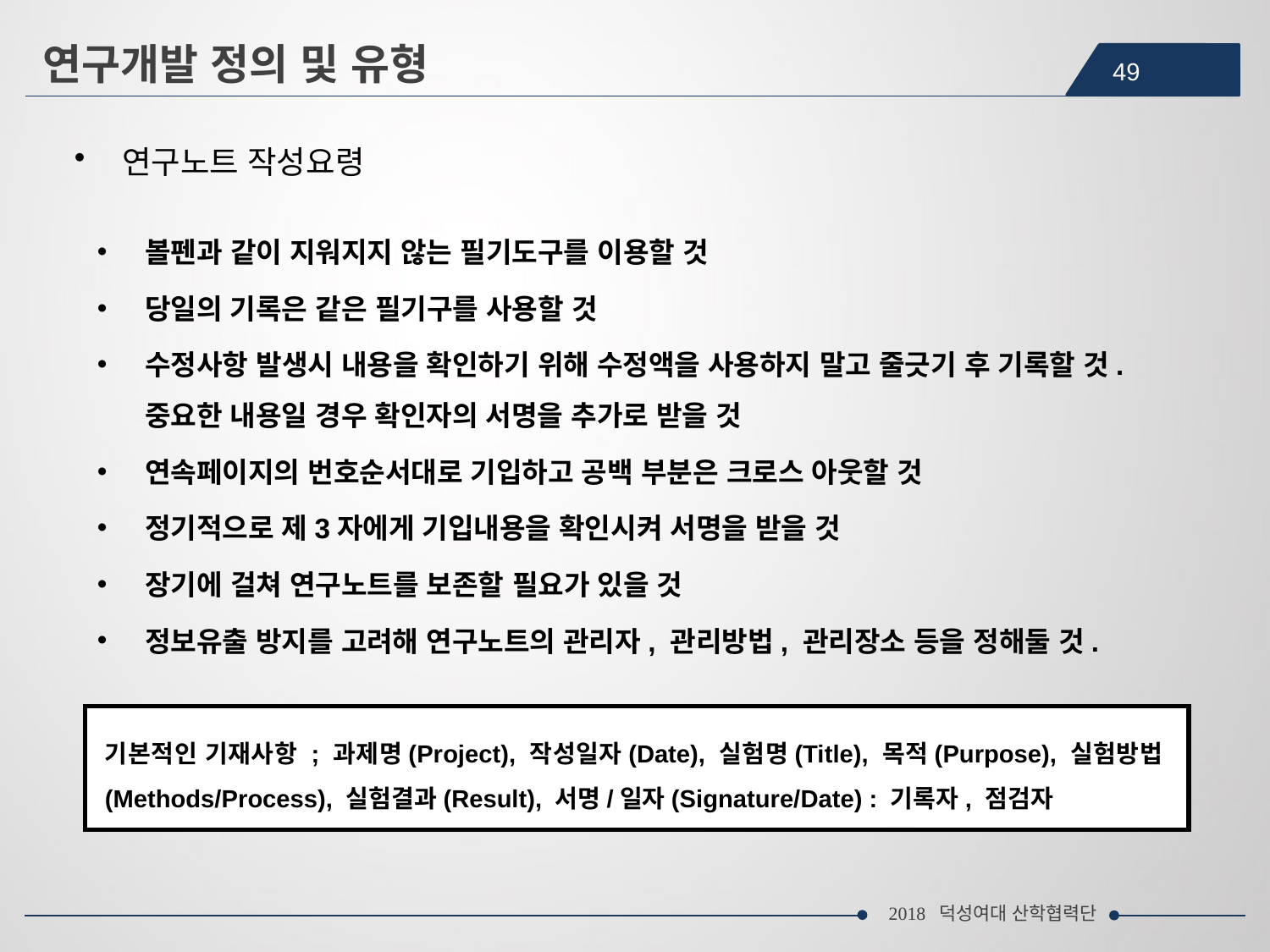

연구개발 정의 및 유형

49
연구노트 작성요령
볼펜과 같이 지워지지 않는 필기도구를 이용할 것
당일의 기록은 같은 필기구를 사용할 것
수정사항 발생시 내용을 확인하기 위해 수정액을 사용하지 말고 줄긋기 후 기록할 것. 중요한 내용일 경우 확인자의 서명을 추가로 받을 것
연속페이지의 번호순서대로 기입하고 공백 부분은 크로스 아웃할 것
정기적으로 제3자에게 기입내용을 확인시켜 서명을 받을 것
장기에 걸쳐 연구노트를 보존할 필요가 있을 것
정보유출 방지를 고려해 연구노트의 관리자, 관리방법, 관리장소 등을 정해둘 것.
기본적인 기재사항 ; 과제명(Project), 작성일자(Date), 실험명(Title), 목적(Purpose), 실험방법(Methods/Process), 실험결과(Result), 서명/일자(Signature/Date) : 기록자, 점검자